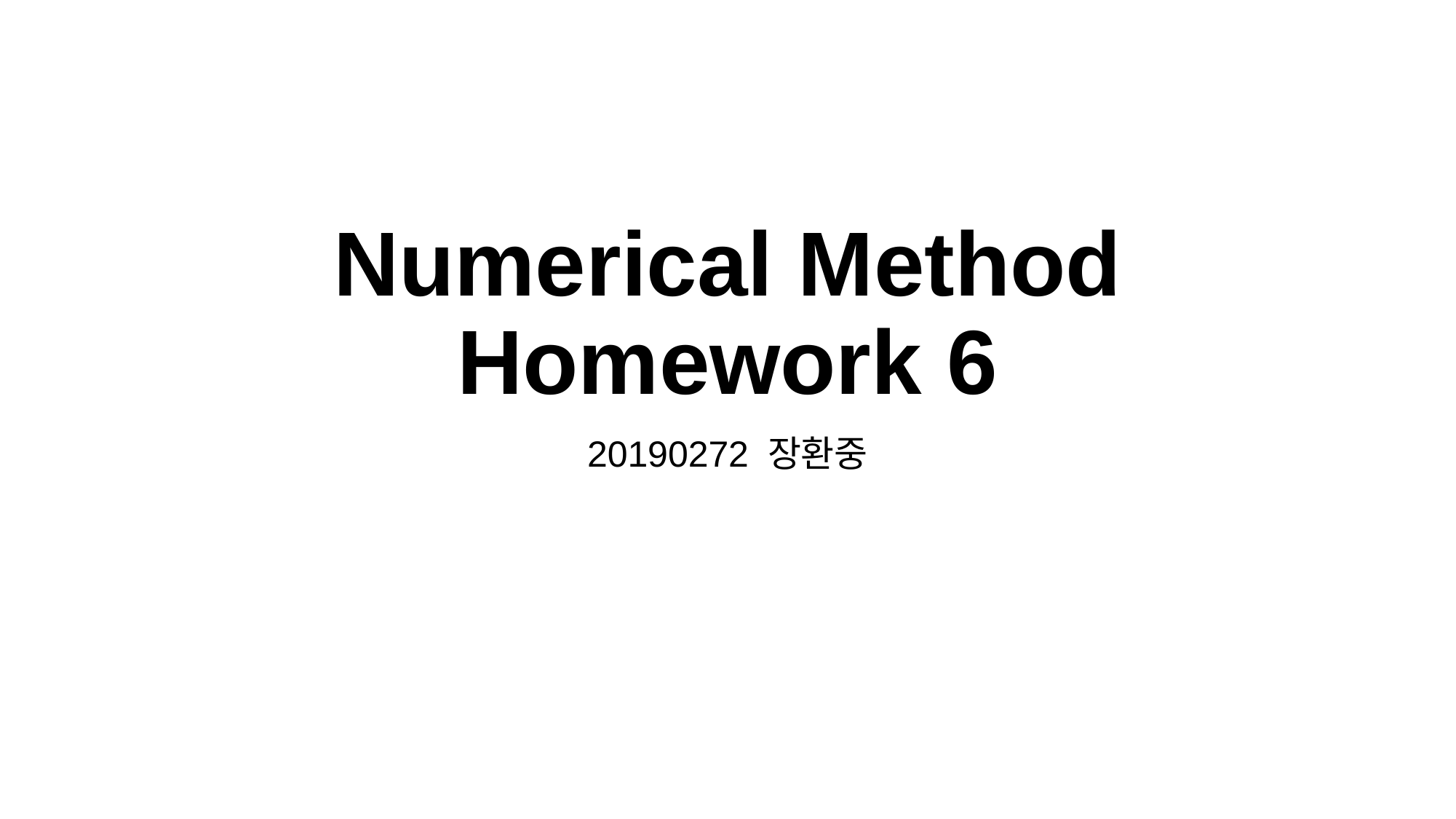

# Numerical Method Homework 6
20190272 장환중